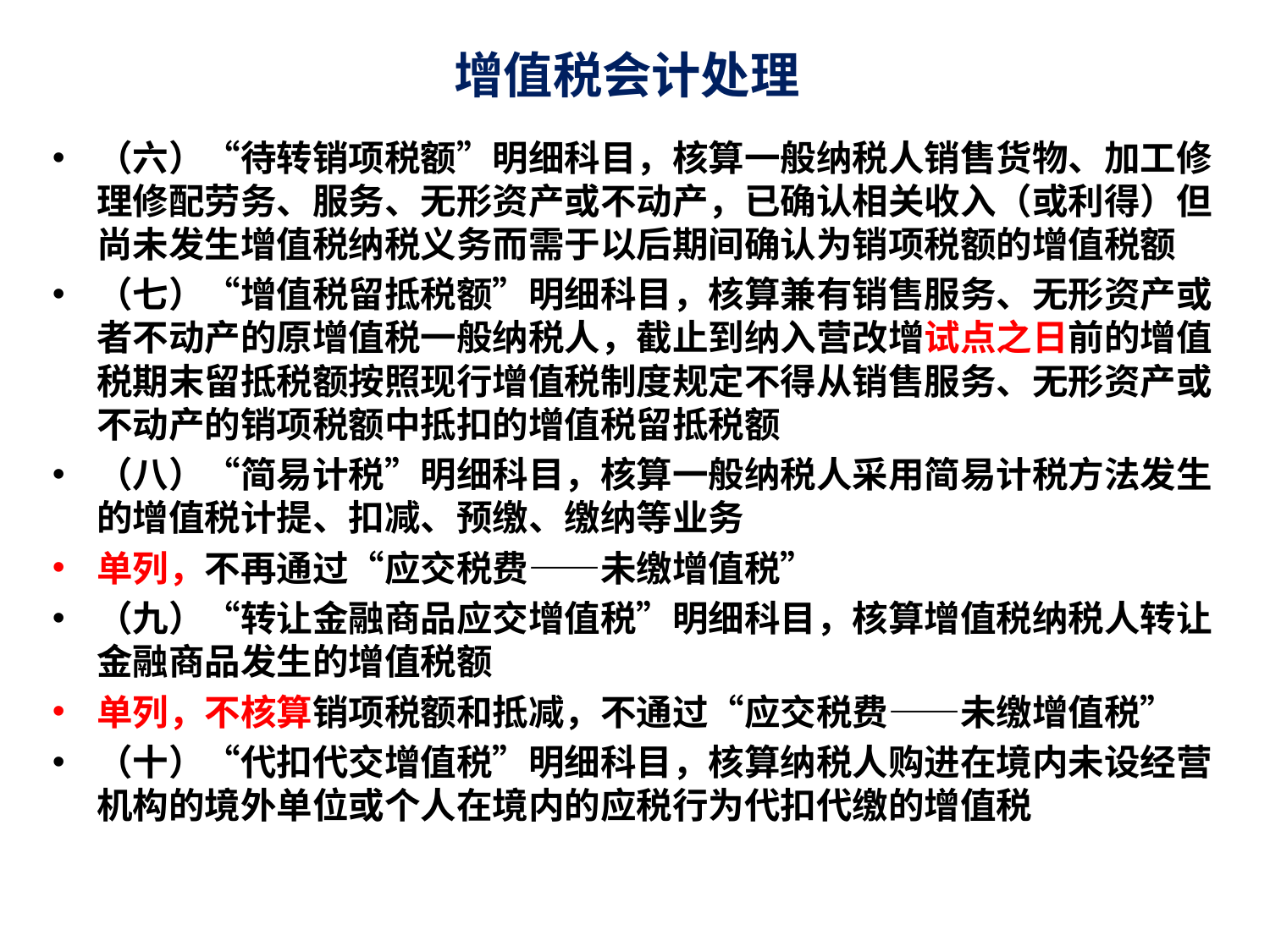

# 增值税会计处理
（六）“待转销项税额”明细科目，核算一般纳税人销售货物、加工修理修配劳务、服务、无形资产或不动产，已确认相关收入（或利得）但尚未发生增值税纳税义务而需于以后期间确认为销项税额的增值税额
（七）“增值税留抵税额”明细科目，核算兼有销售服务、无形资产或者不动产的原增值税一般纳税人，截止到纳入营改增试点之日前的增值税期末留抵税额按照现行增值税制度规定不得从销售服务、无形资产或不动产的销项税额中抵扣的增值税留抵税额
（八）“简易计税”明细科目，核算一般纳税人采用简易计税方法发生的增值税计提、扣减、预缴、缴纳等业务
单列，不再通过“应交税费——未缴增值税”
（九）“转让金融商品应交增值税”明细科目，核算增值税纳税人转让金融商品发生的增值税额
单列，不核算销项税额和抵减，不通过“应交税费——未缴增值税”
（十）“代扣代交增值税”明细科目，核算纳税人购进在境内未设经营机构的境外单位或个人在境内的应税行为代扣代缴的增值税